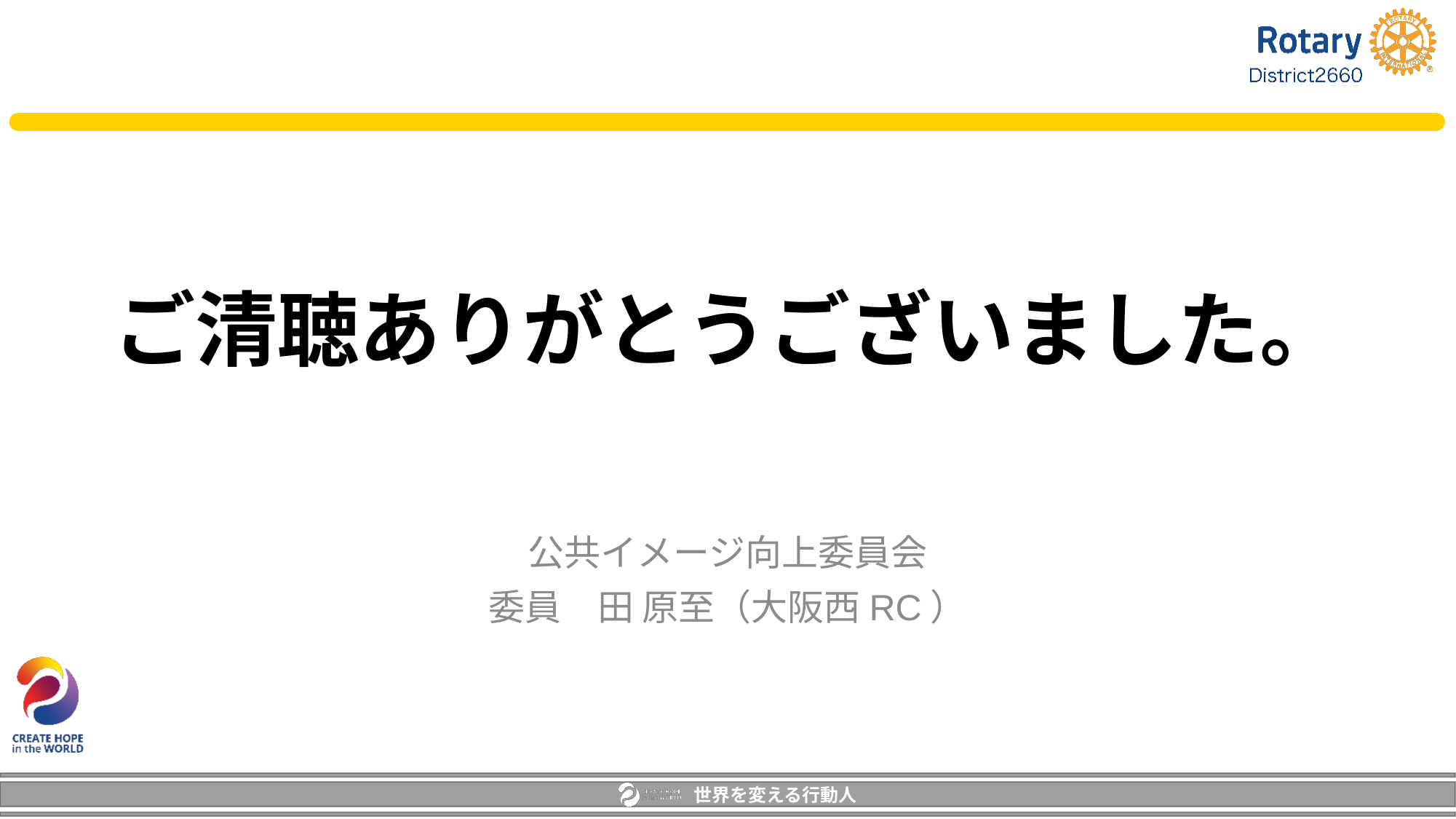

# ご清聴ありがとうございました。
公共イメージ向上委員会
委員　田 原至（大阪西RC）